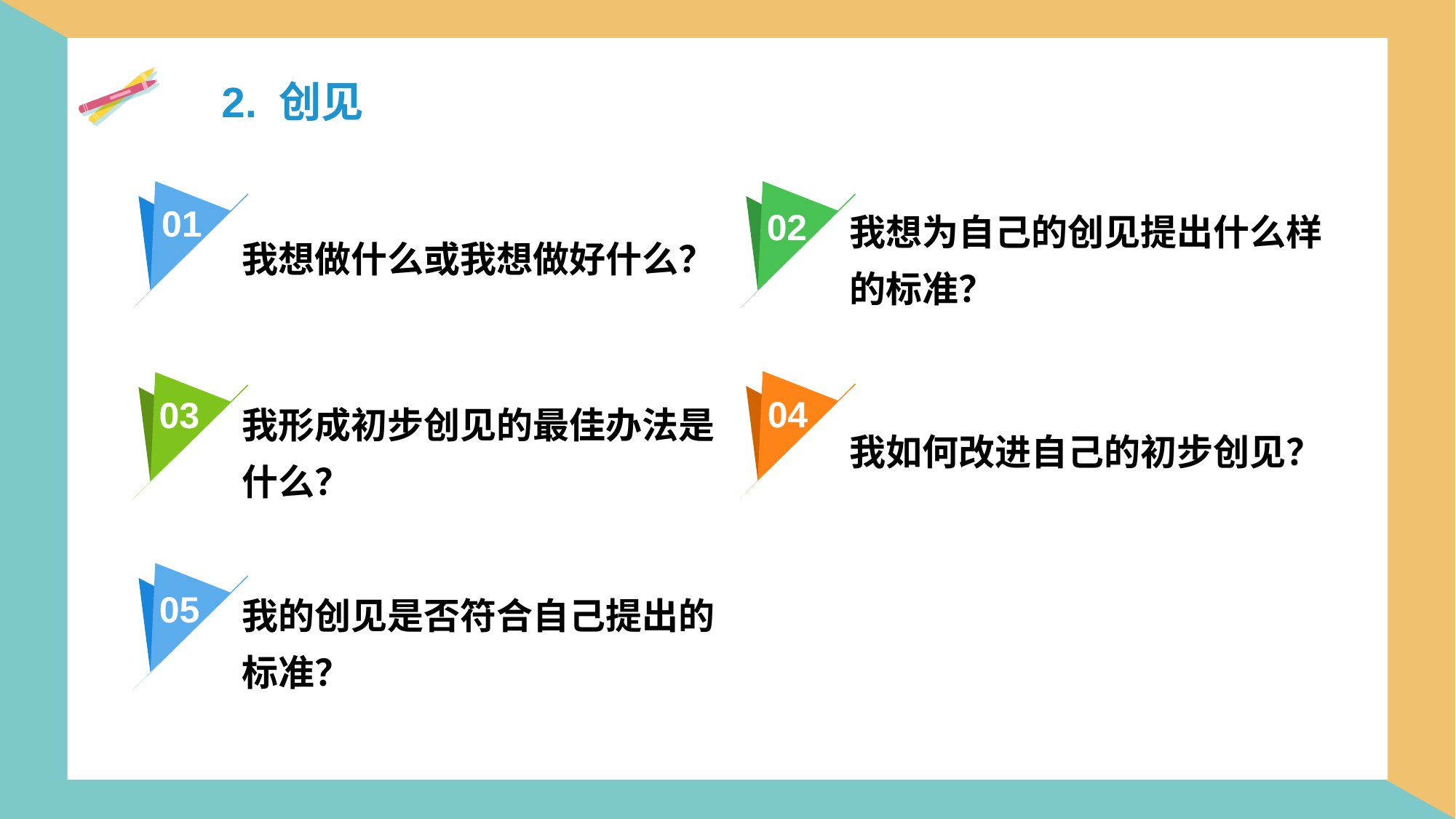

2. 创见

01
我想做什么或我想做好什么？
02
我想为自己的创见提出什么样的标准？

04
我如何改进自己的初步创见？
03
我形成初步创见的最佳办法是什么？

05
我的创见是否符合自己提出的标准？